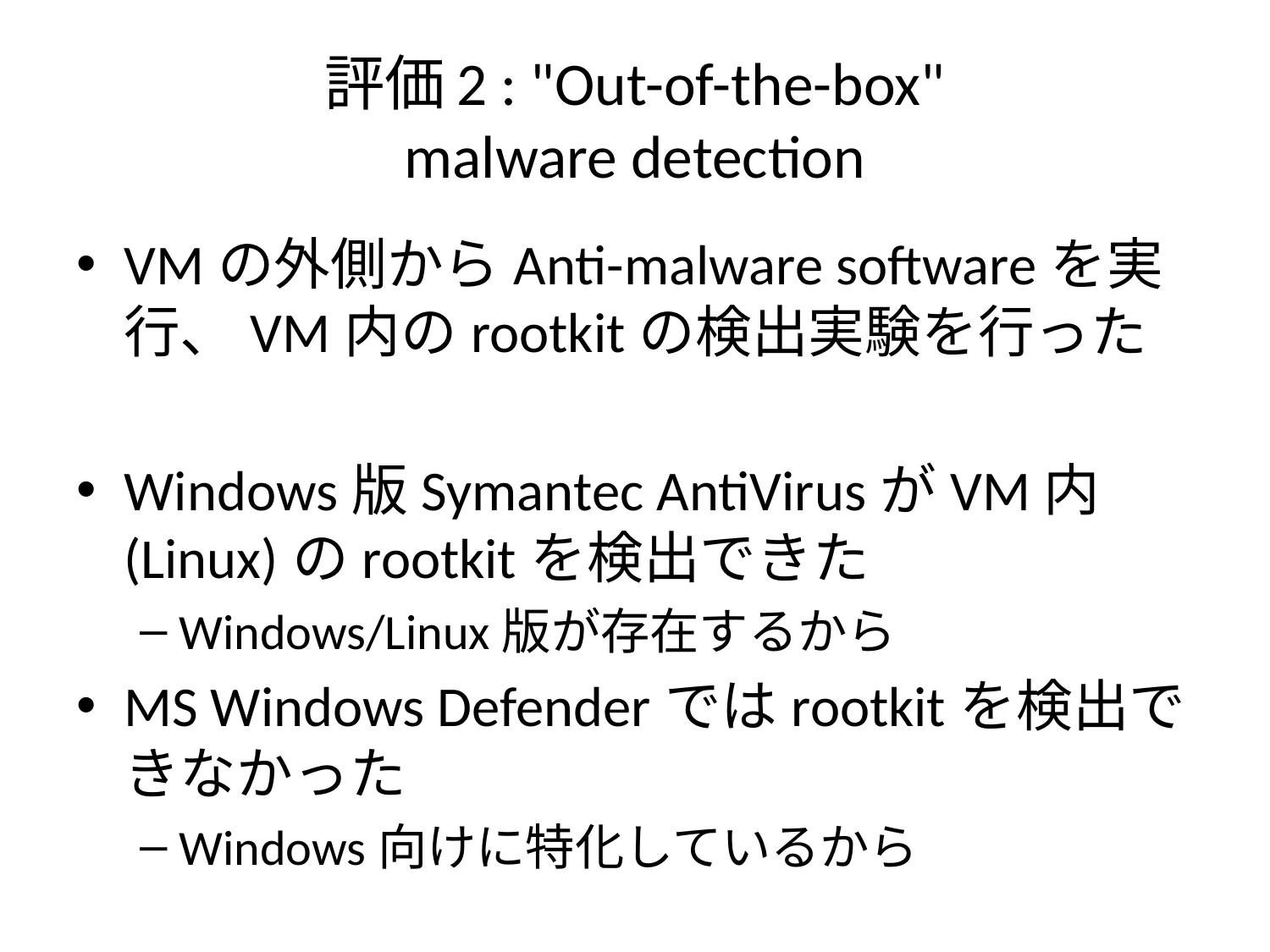

# 評価2 : "Out-of-the-box" malware detection
VMの外側からAnti-malware softwareを実行、VM内のrootkitの検出実験を行った

Windows版Symantec AntiVirusがVM内(Linux)のrootkitを検出できた
Windows/Linux版が存在するから
MS Windows Defenderではrootkitを検出できなかった
Windows向けに特化しているから